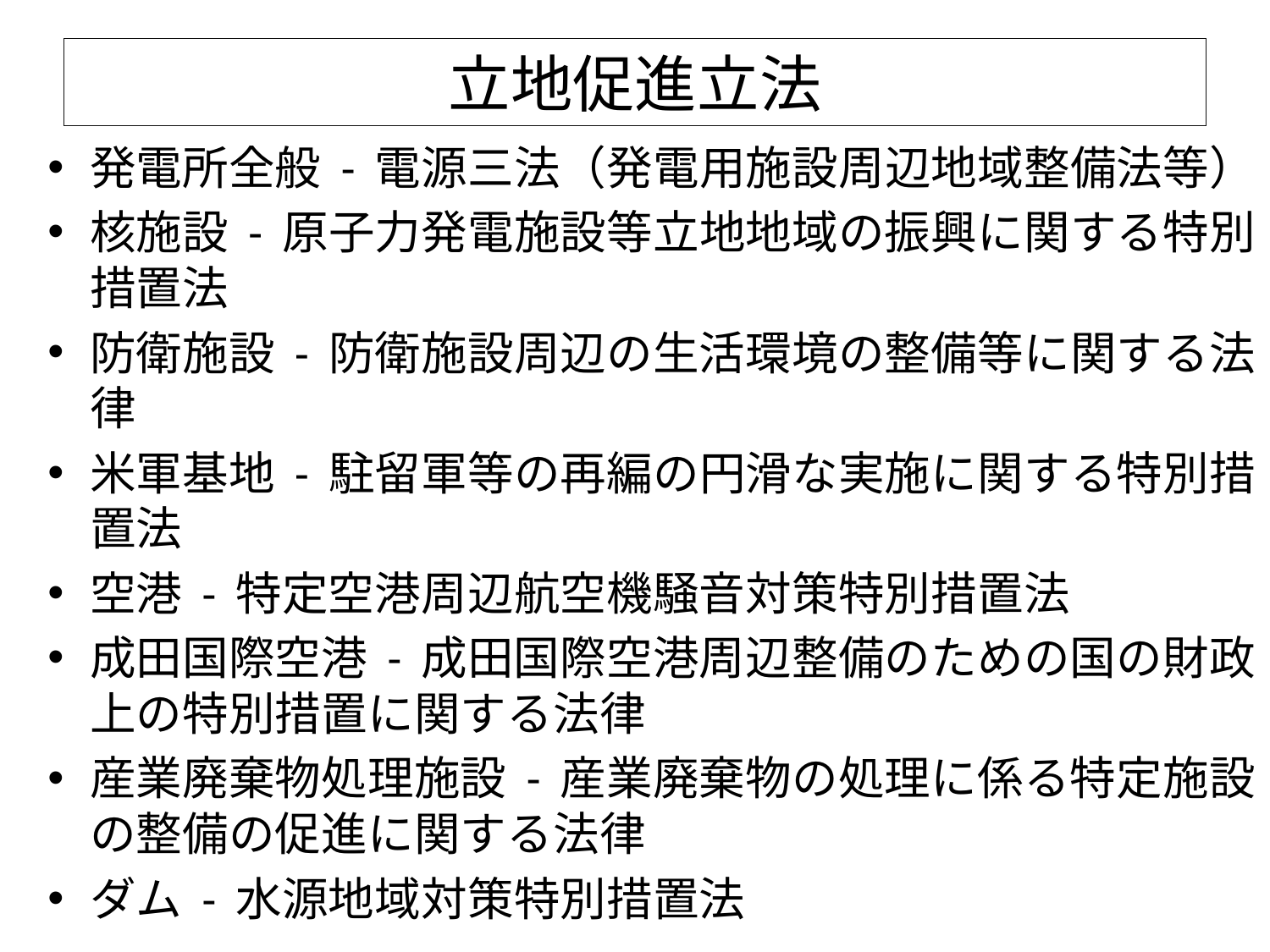

# 立地促進立法
発電所全般 - 電源三法（発電用施設周辺地域整備法等）
核施設 - 原子力発電施設等立地地域の振興に関する特別措置法
防衛施設 - 防衛施設周辺の生活環境の整備等に関する法律
米軍基地 - 駐留軍等の再編の円滑な実施に関する特別措置法
空港 - 特定空港周辺航空機騒音対策特別措置法
成田国際空港 - 成田国際空港周辺整備のための国の財政上の特別措置に関する法律
産業廃棄物処理施設 - 産業廃棄物の処理に係る特定施設の整備の促進に関する法律
ダム - 水源地域対策特別措置法